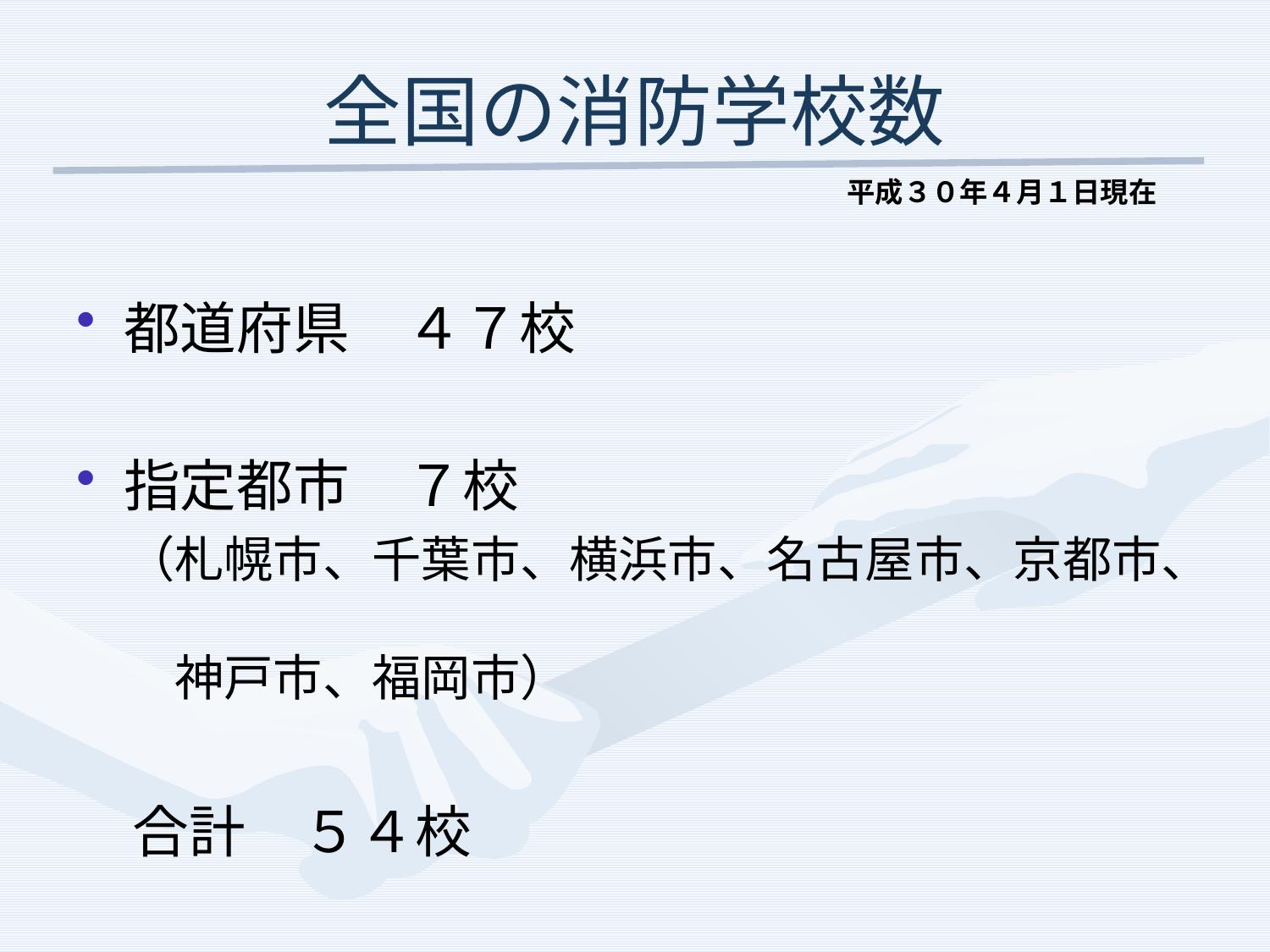

# 全国の消防学校数
平成３０年４月１日現在
都道府県　４７校

指定都市　７校
　（札幌市、千葉市、横浜市、名古屋市、京都市、
　　神戸市、福岡市）

　合計　５４校